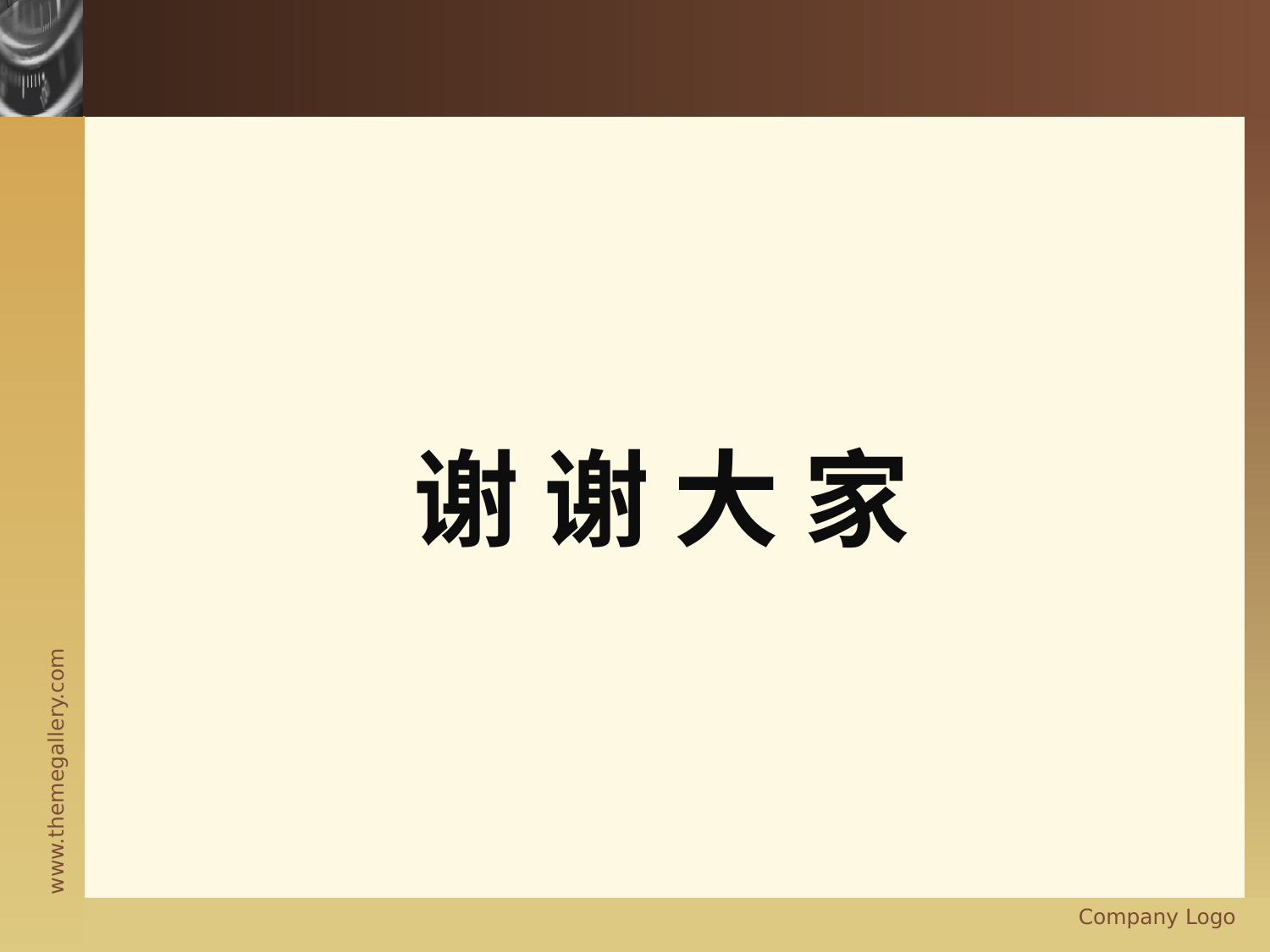

# 谢 谢 大 家
Company Logo